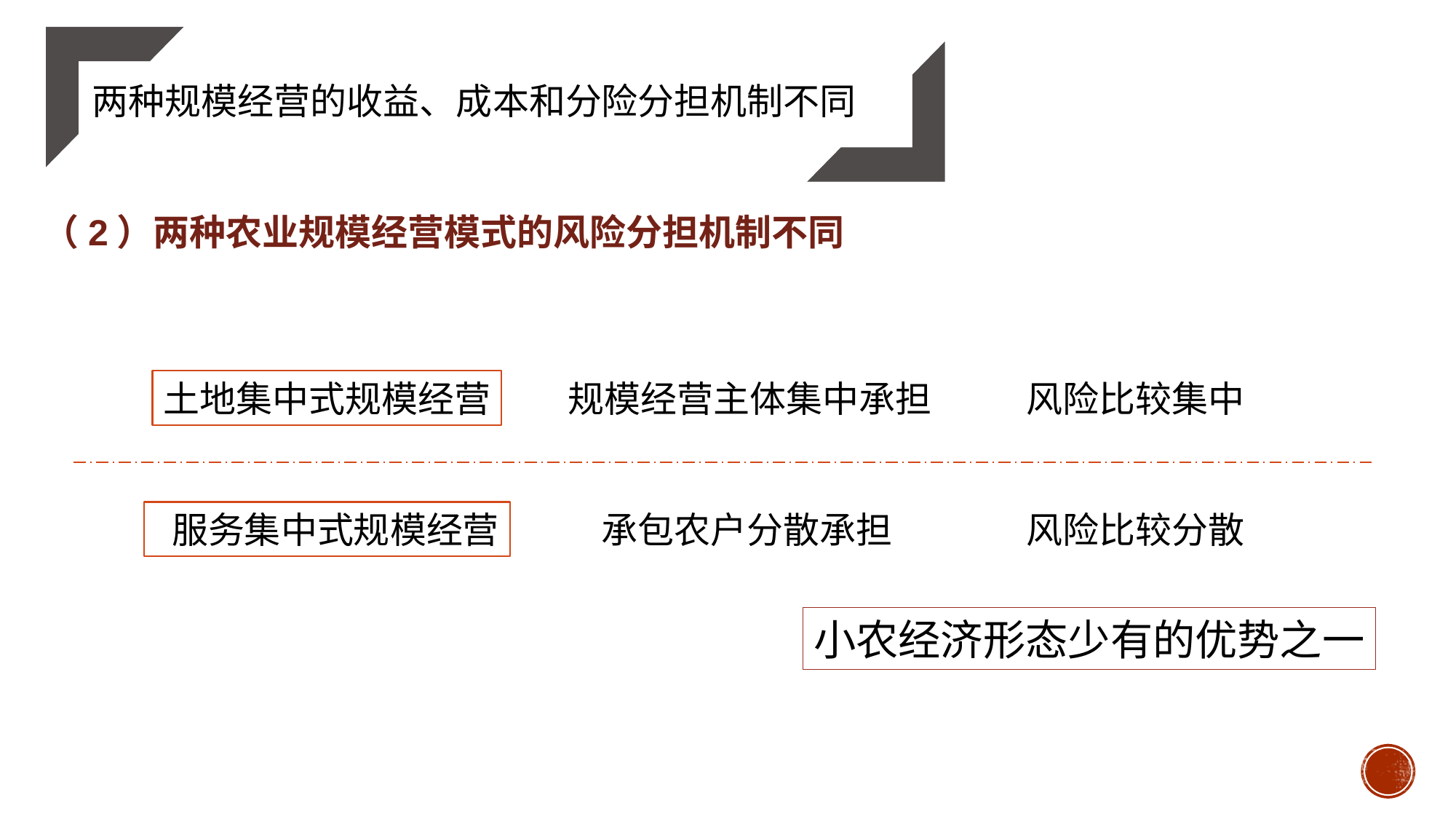

两种规模经营的收益、成本和分险分担机制不同
（2）两种农业规模经营模式的风险分担机制不同
土地集中式规模经营
规模经营主体集中承担
风险比较集中
 服务集中式规模经营
承包农户分散承担
风险比较分散
小农经济形态少有的优势之一